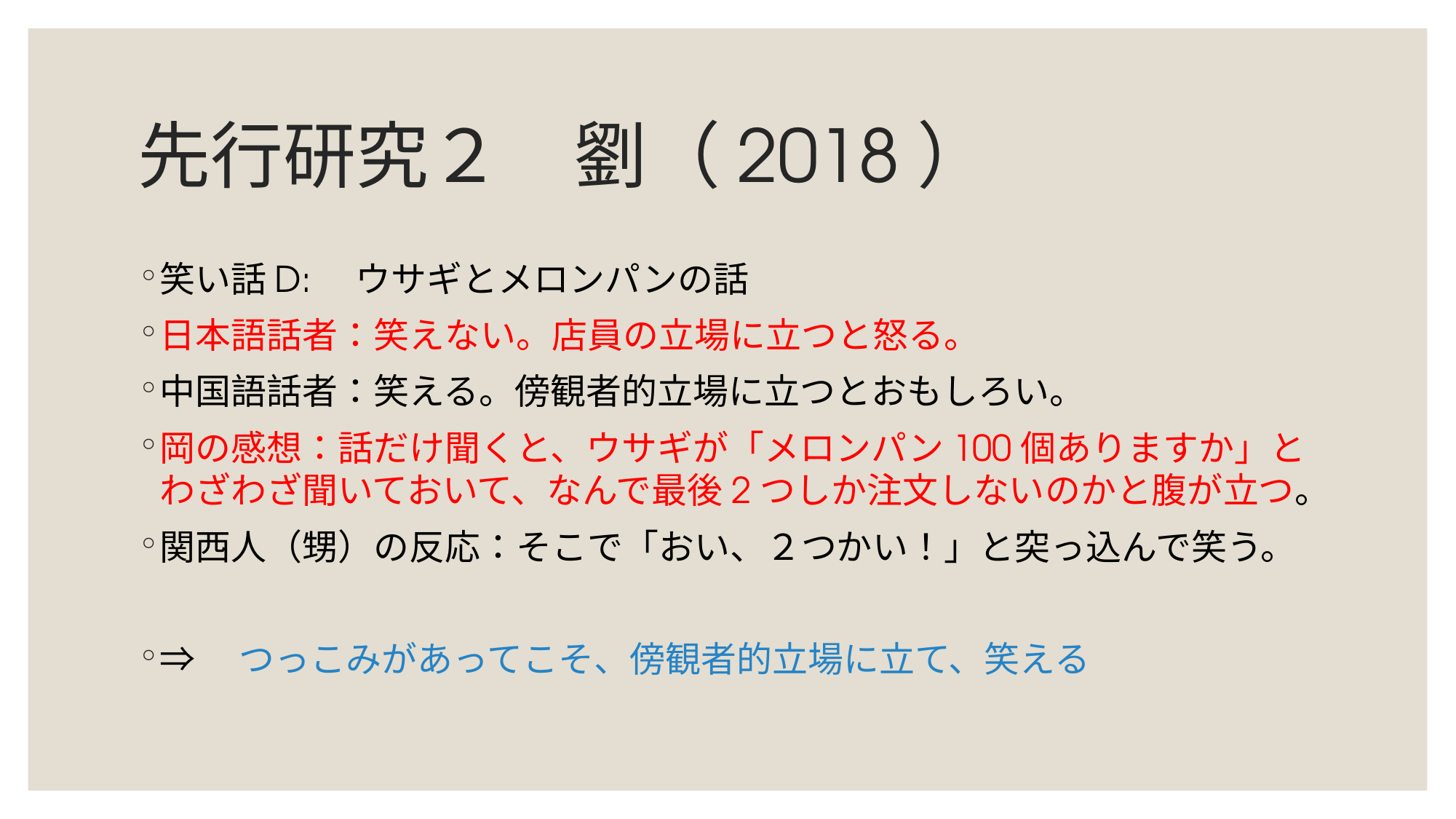

# 先行研究２　劉（2018）
笑い話D:　ウサギとメロンパンの話
日本語話者：笑えない。店員の立場に立つと怒る。
中国語話者：笑える。傍観者的立場に立つとおもしろい。
岡の感想：話だけ聞くと、ウサギが「メロンパン100個ありますか」とわざわざ聞いておいて、なんで最後2つしか注文しないのかと腹が立つ。
関西人（甥）の反応：そこで「おい、２つかい！」と突っ込んで笑う。

⇒　つっこみがあってこそ、傍観者的立場に立て、笑える